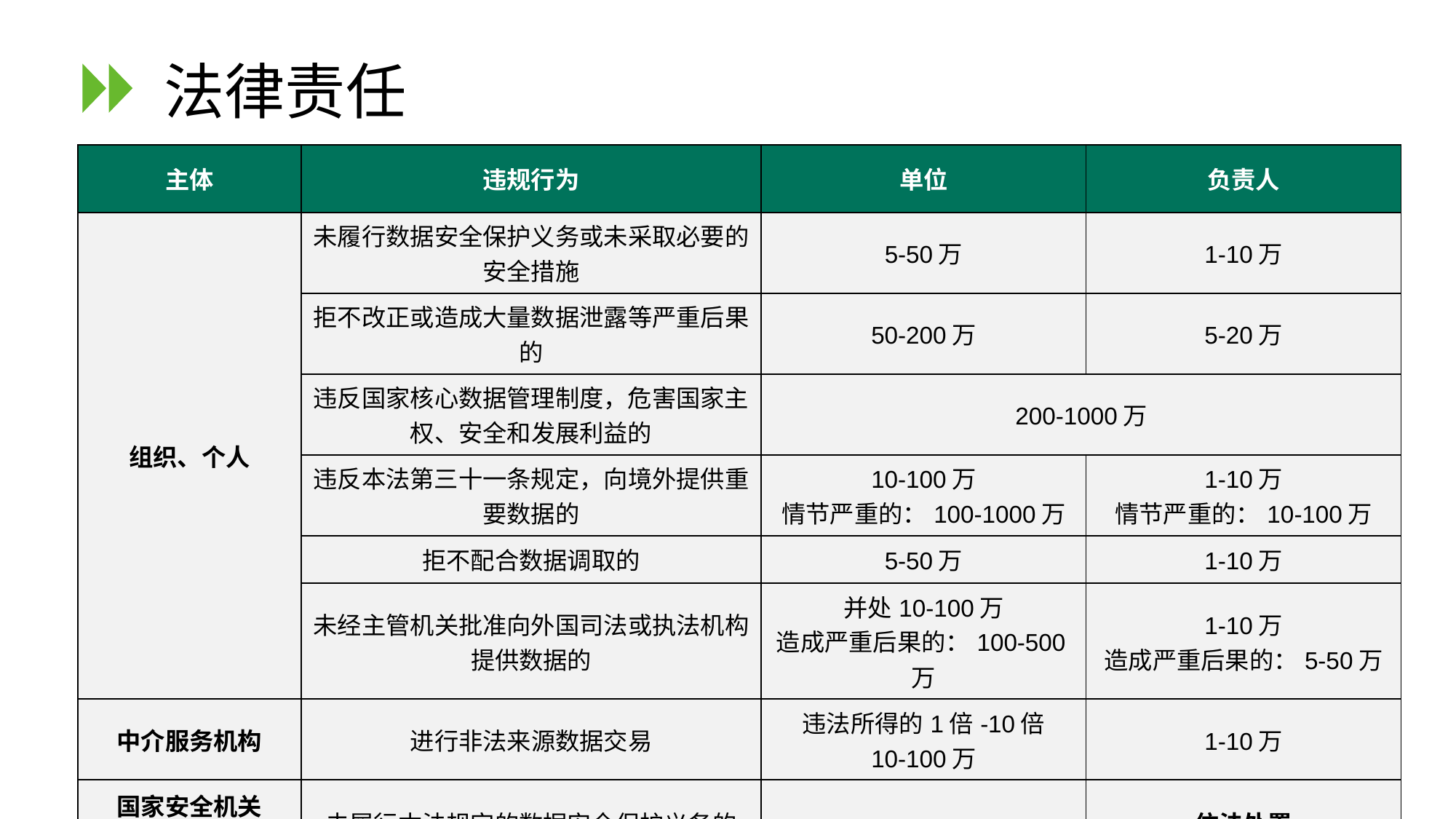

# 法律责任
| 主体 | 违规行为 | 单位 | 负责人 |
| --- | --- | --- | --- |
| 组织、个人 | 未履行数据安全保护义务或未采取必要的安全措施 | 5-50万 | 1-10万 |
|  | 拒不改正或造成大量数据泄露等严重后果的 | 50-200万 | 5-20万 |
|  | 违反国家核心数据管理制度，危害国家主权、安全和发展利益的 | 200-1000万 |  |
|  | 违反本法第三十一条规定，向境外提供重要数据的 | 10-100万 情节严重的：100-1000万 | 1-10万 情节严重的：10-100万 |
|  | 拒不配合数据调取的 | 5-50万 | 1-10万 |
|  | 未经主管机关批准向外国司法或执法机构提供数据的 | 并处10-100万 造成严重后果的：100-500万 | 1-10万 造成严重后果的：5-50万 |
| 中介服务机构 | 进行非法来源数据交易 | 违法所得的1倍-10倍 10-100万 | 1-10万 |
| 国家安全机关 国家工作人员 | 未履行本法规定的数据安全保护义务的 |  | 依法处置 |